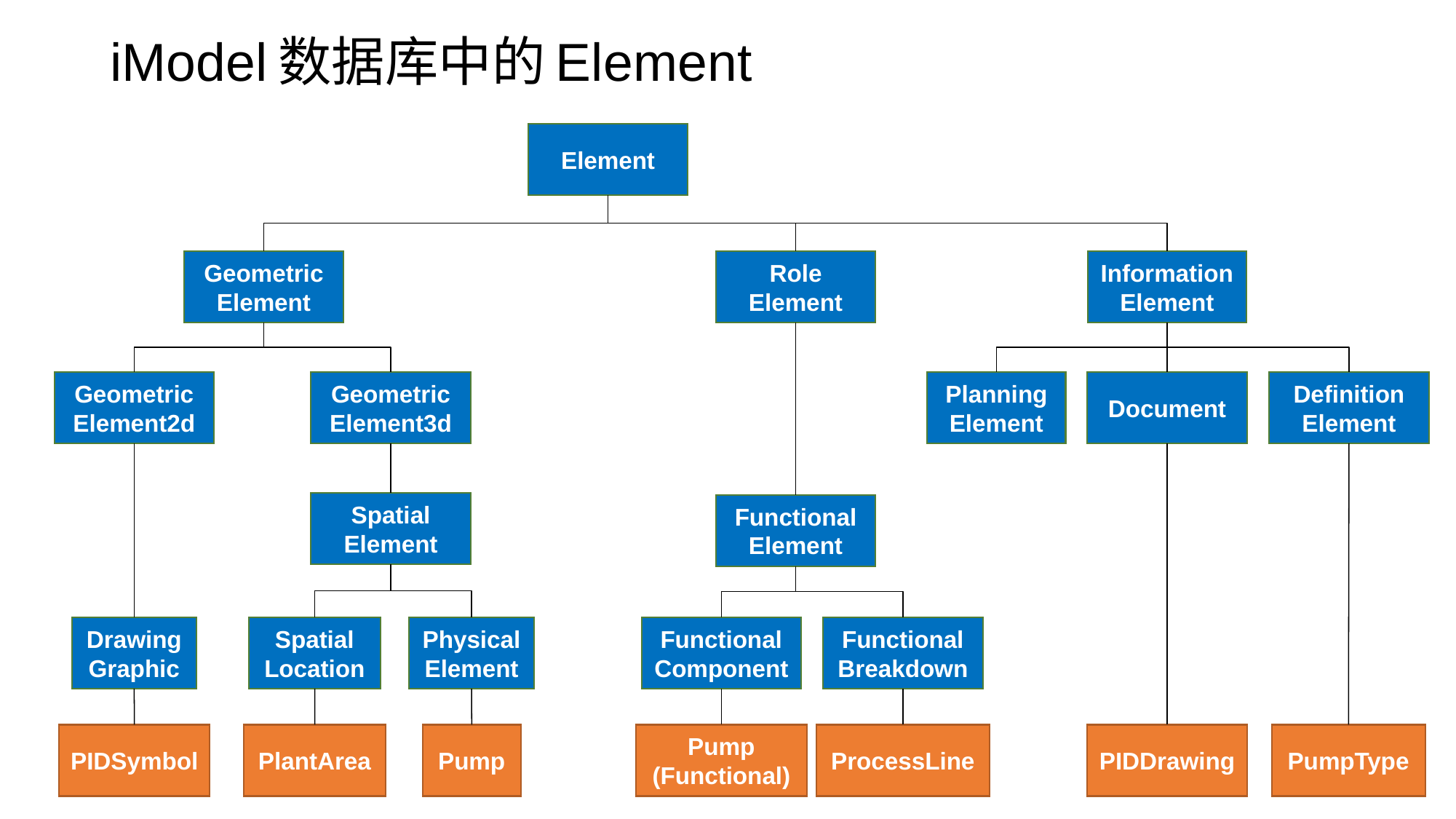

# iModel数据库中的Element
Element
Geometric
Element
Role
Element
Information
Element
Planning
Element
Geometric
Element2d
Geometric
Element3d
Document
Definition
Element
Spatial
Element
Functional
Element
Drawing
Graphic
Spatial
Location
Physical
Element
Functional
Component
Functional
Breakdown
PIDSymbol
PlantArea
Pump
Pump
(Functional)
ProcessLine
PIDDrawing
PumpType